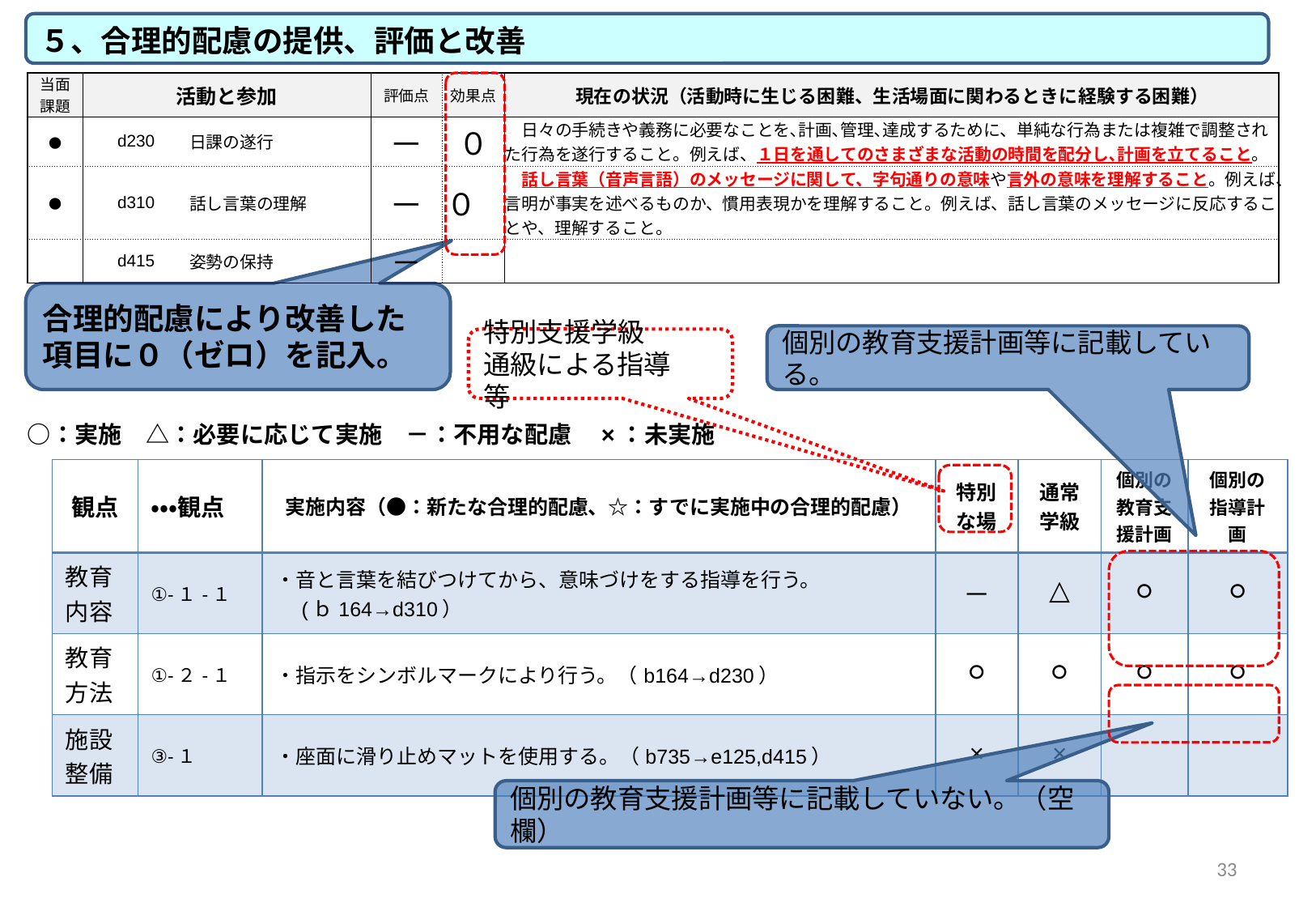

５、合理的配慮の提供、評価と改善
| 当面 課題 | 活動と参加 |  | 評価点 | 効果点 | 現在の状況（活動時に生じる困難、生活場面に関わるときに経験する困難） |
| --- | --- | --- | --- | --- | --- |
| ● | d230 | 日課の遂行 | － | ０ | 日々の手続きや義務に必要なことを､計画､管理､達成するために、単純な行為または複雑で調整された行為を遂行すること。例えば、１日を通してのさまざまな活動の時間を配分し､計画を立てること。 |
| ● | d310 | 話し言葉の理解 | － | ０ | 話し言葉（音声言語）のメッセージに関して、字句通りの意味や言外の意味を理解すること。例えば、言明が事実を述べるものか、慣用表現かを理解すること。例えば、話し言葉のメッセージに反応することや、理解すること。 |
|  | d415 | 姿勢の保持 | － |  |  |

合理的配慮により改善した項目に０（ゼロ）を記入。
個別の教育支援計画等に記載している。
特別支援学級
通級による指導　等
　○：実施　△：必要に応じて実施　－：不用な配慮　×：未実施
| 観点 | ・・・観点 | 実施内容（●：新たな合理的配慮、☆：すでに実施中の合理的配慮） | 特別な場 | 通常学級 | 個別の教育支援計画 | 個別の指導計画 |
| --- | --- | --- | --- | --- | --- | --- |
| 教育内容 | ①-１-１ | ・音と言葉を結びつけてから、意味づけをする指導を行う。 　(ｂ164→d310） | － | △ | ○ | ○ |
| 教育方法 | ①-２-１ | ・指示をシンボルマークにより行う。（b164→d230） | ○ | ○ | ○ | ○ |
| 施設整備 | ③-１ | ・座面に滑り止めマットを使用する。（b735→e125,d415） | × | × |  |  |

個別の教育支援計画等に記載していない。（空欄）
33